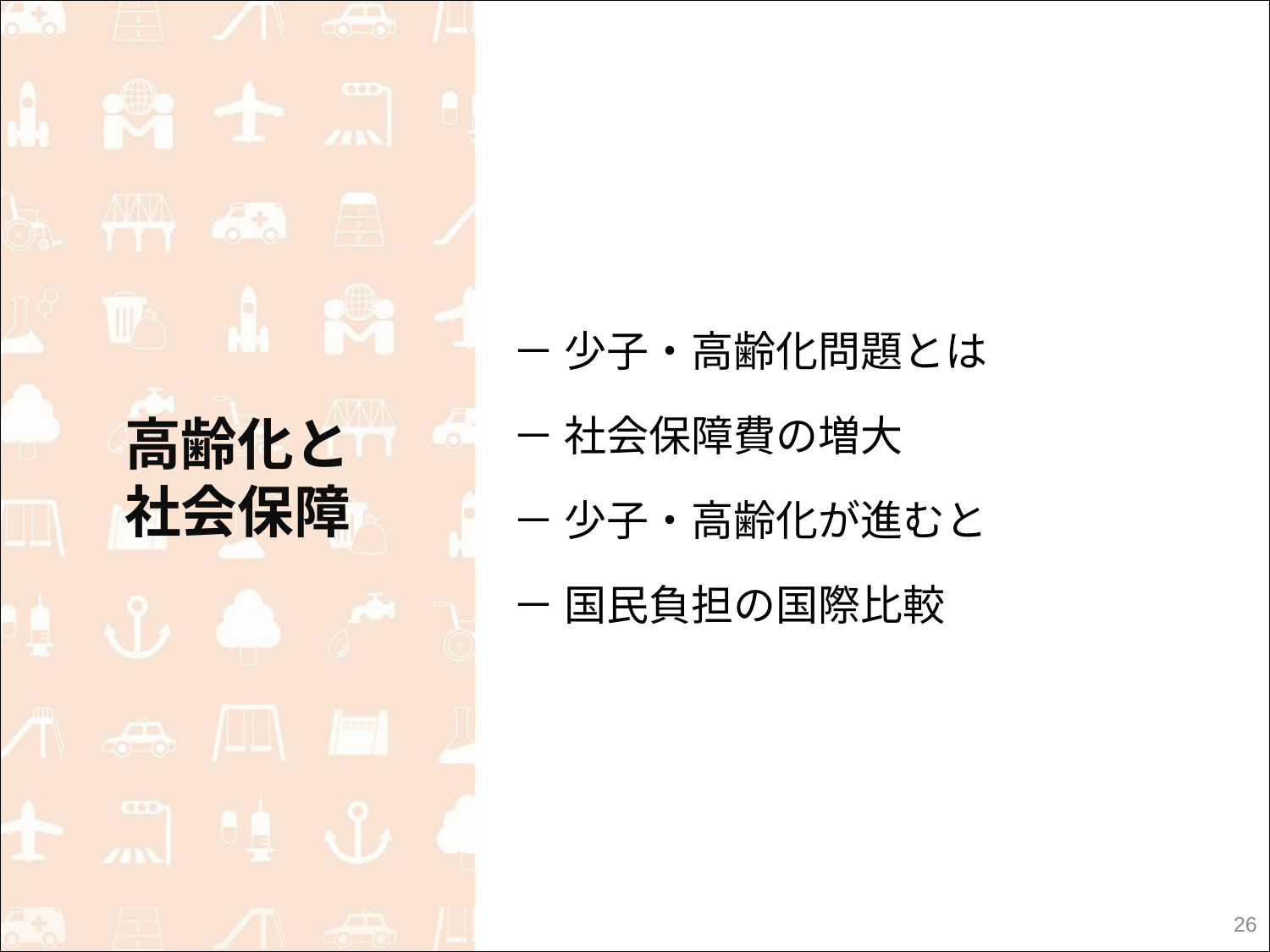

# 高齢化と 社会保障

－ 少子・高齢化問題とは
－ 社会保障費の増大
－ 少子・高齢化が進むと
－ 国民負担の国際比較

26